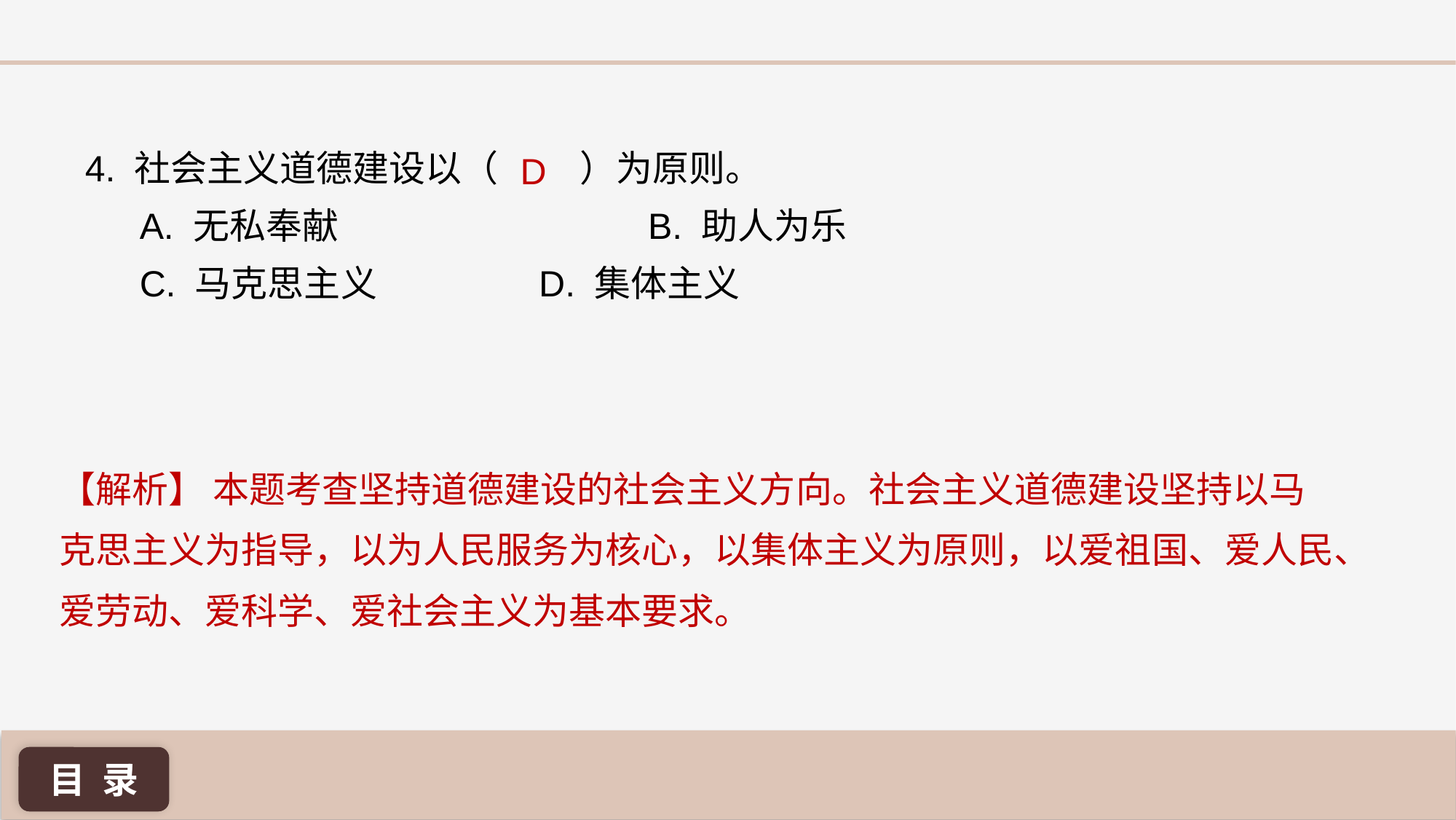

4. 社会主义道德建设以（          ）为原则。
A. 无私奉献			 B. 助人为乐
C. 马克思主义 		 D. 集体主义
D
【解析】 本题考查坚持道德建设的社会主义方向。社会主义道德建设坚持以马克思主义为指导，以为人民服务为核心，以集体主义为原则，以爱祖国、爱人民、爱劳动、爱科学、爱社会主义为基本要求。